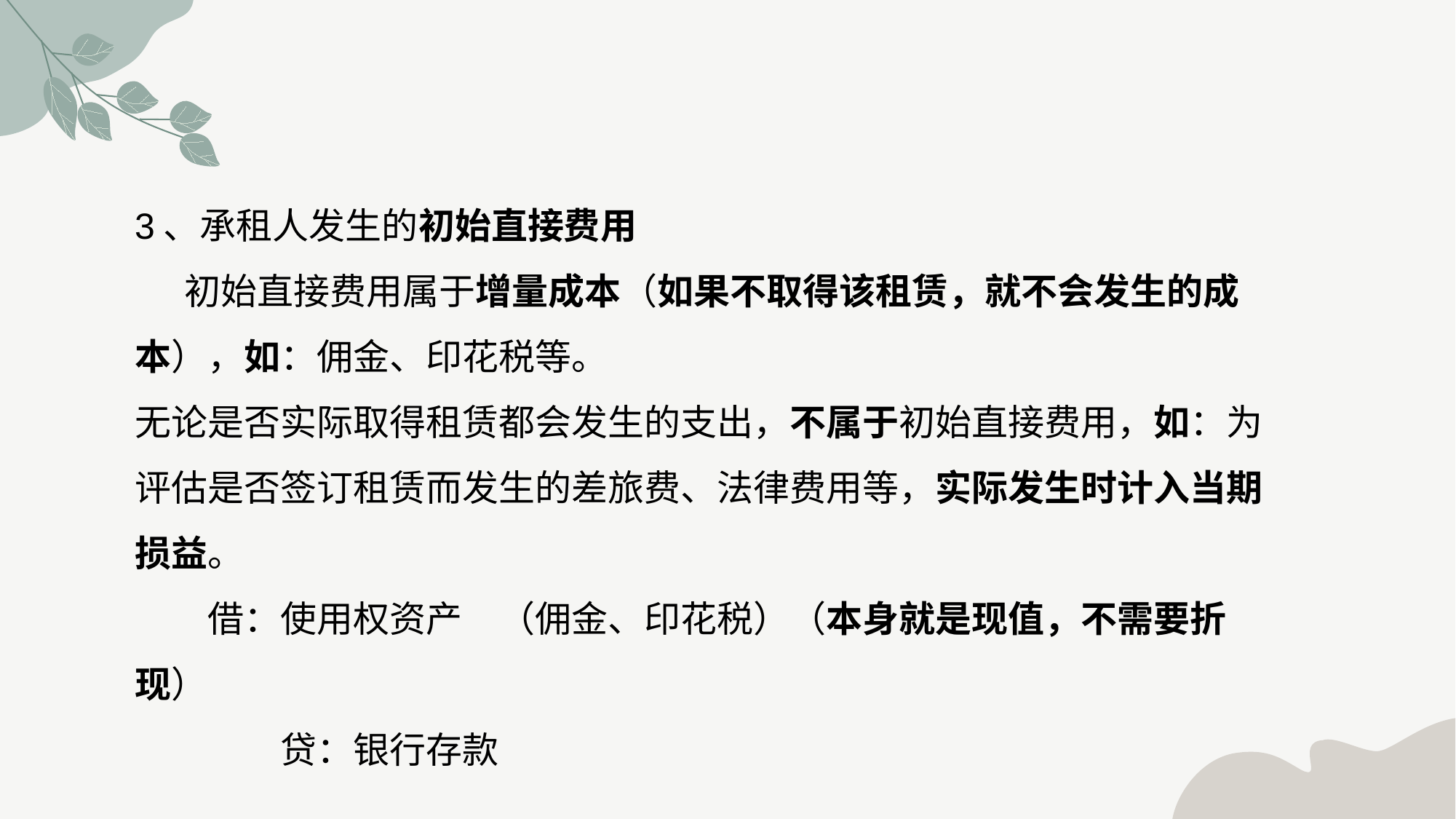

3、承租人发生的初始直接费用
     初始直接费用属于增量成本（如果不取得该租赁，就不会发生的成本），如：佣金、印花税等。无论是否实际取得租赁都会发生的支出，不属于初始直接费用，如：为评估是否签订租赁而发生的差旅费、法律费用等，实际发生时计入当期损益。　　借：使用权资产　（佣金、印花税）（本身就是现值，不需要折现）　　　　　贷：银行存款